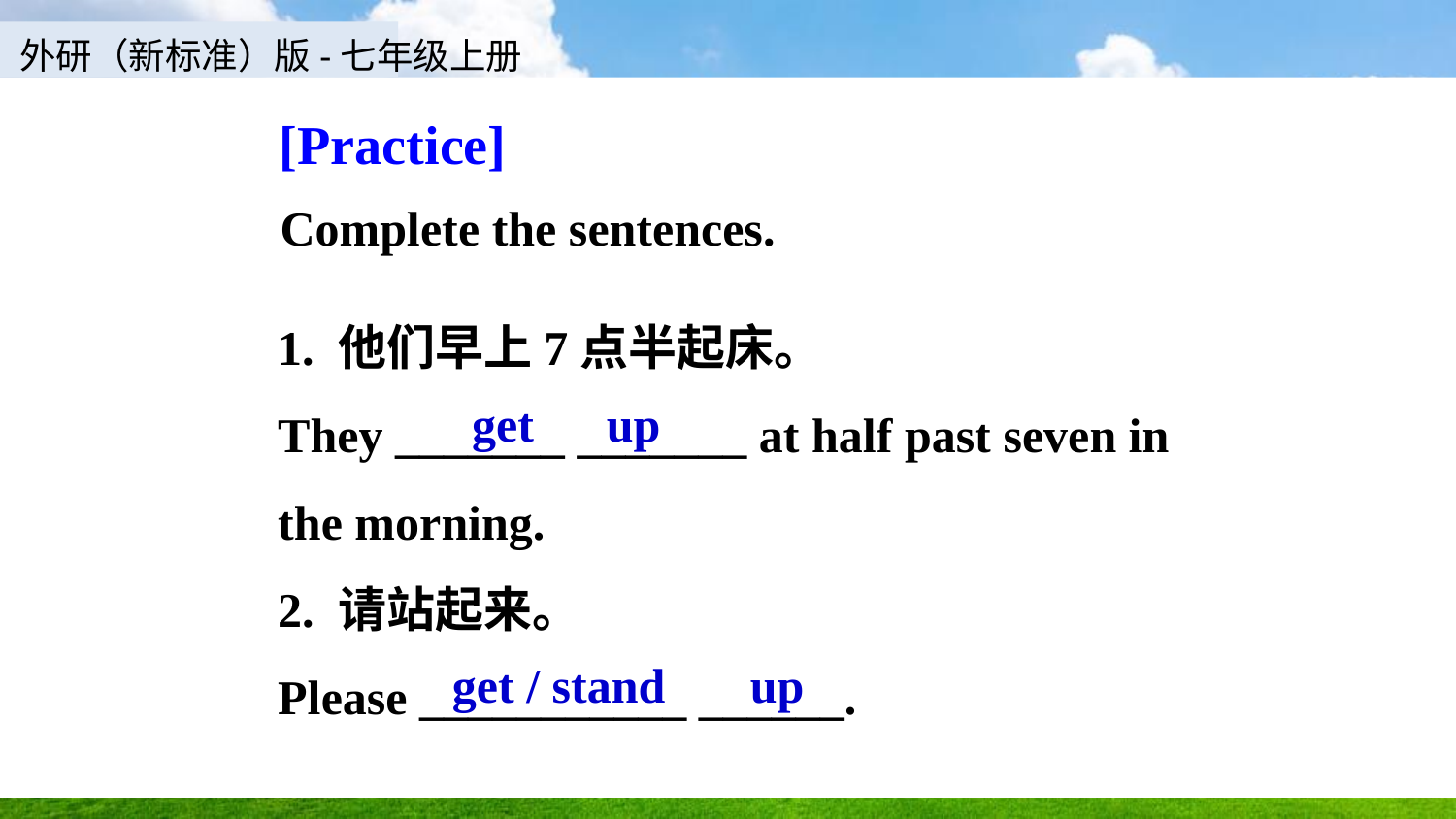

[Practice]
Complete the sentences.
1. 他们早上7点半起床。
They _______ _______ at half past seven in the morning.
2. 请站起来。
Please ___________ ______.
get      up

get / stand       up